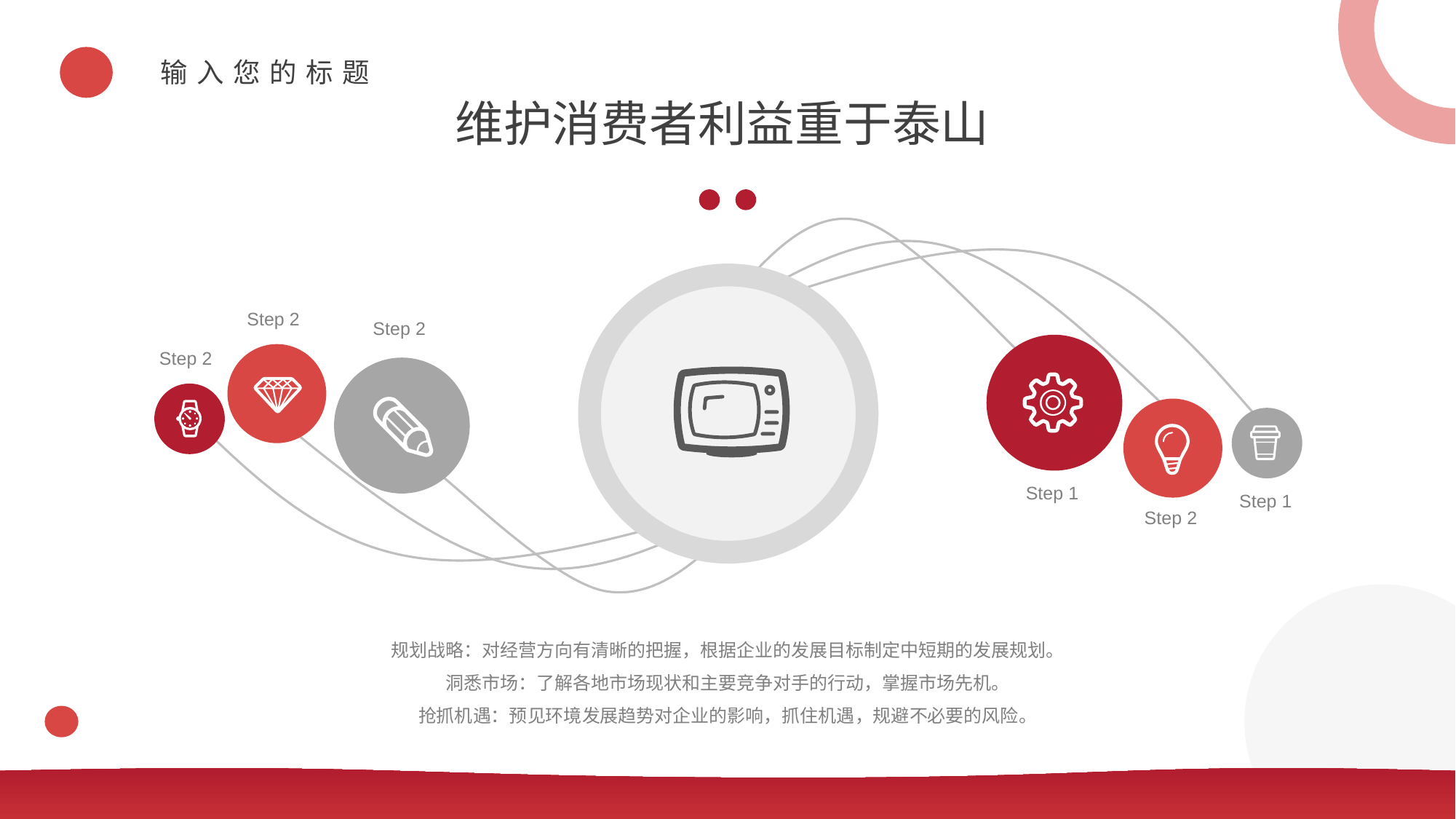

输入您的标题

维护消费者利益重于泰山

Step 2
Step 2
Step 2

Step 1
Step 1
Step 2
规划战略：对经营方向有清晰的把握，根据企业的发展目标制定中短期的发展规划。
洞悉市场：了解各地市场现状和主要竞争对手的行动，掌握市场先机。
抢抓机遇：预见环境发展趋势对企业的影响，抓住机遇，规避不必要的风险。